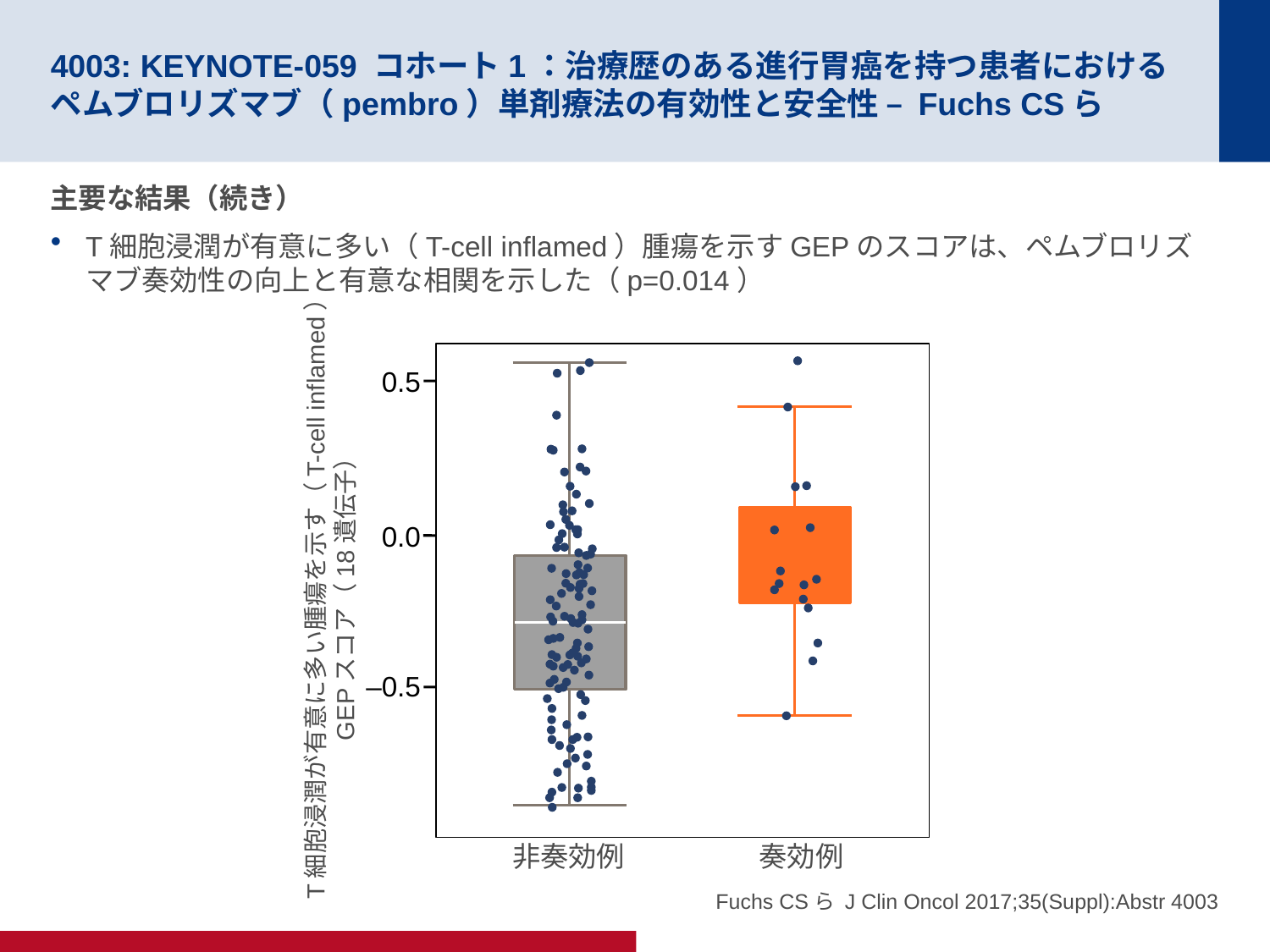

# 4003: KEYNOTE-059 コホート1：治療歴のある進行胃癌を持つ患者におけるペムブロリズマブ（pembro）単剤療法の有効性と安全性 – Fuchs CSら
主要な結果（続き）
T細胞浸潤が有意に多い（T-cell inflamed）腫瘍を示すGEPのスコアは、ペムブロリズマブ奏効性の向上と有意な相関を示した（p=0.014）

0.5

0.0

T細胞浸潤が有意に多い腫瘍を示す（T-cell inflamed）
GEPスコア（18遺伝子）

–0.5

非奏効例
奏効例
Fuchs CSら J Clin Oncol 2017;35(Suppl):Abstr 4003